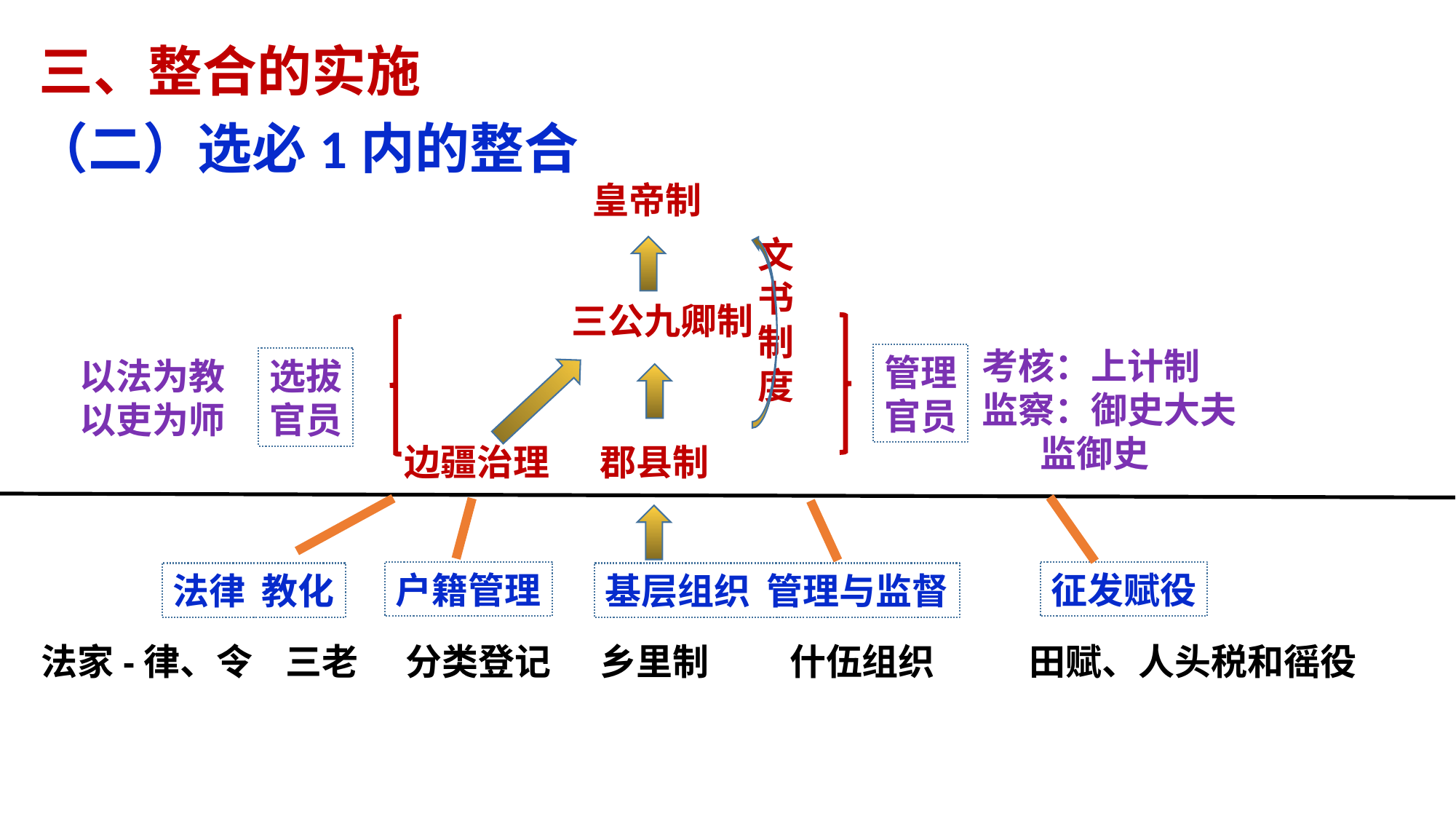

三、整合的实施
（二）选必1内的整合
皇帝制

三公九卿制

郡县制
文
书
制
度

考核：上计制
监察：御史大夫
      监御史
管理
官员

以法为教
以吏为师
选拔
官员

边疆治理
征发赋役
田赋、人头税和徭役
法律  教化
法家-律、令
三老
户籍管理
分类登记

基层组织  管理与监督
乡里制
什伍组织